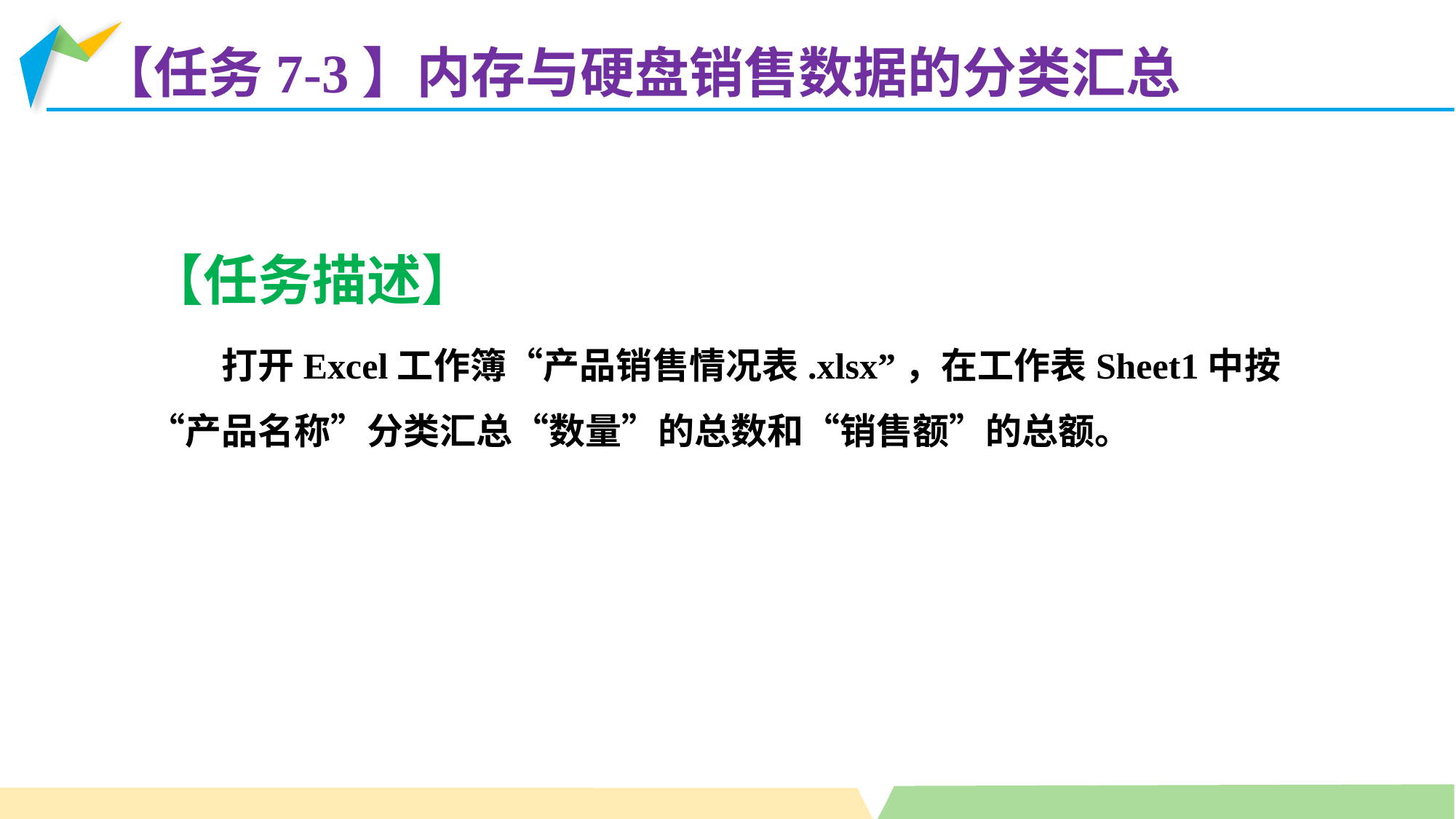

【任务7-3】内存与硬盘销售数据的分类汇总
【任务描述】
打开Excel工作簿“产品销售情况表.xlsx”，在工作表Sheet1中按“产品名称”分类汇总“数量”的总数和“销售额”的总额。